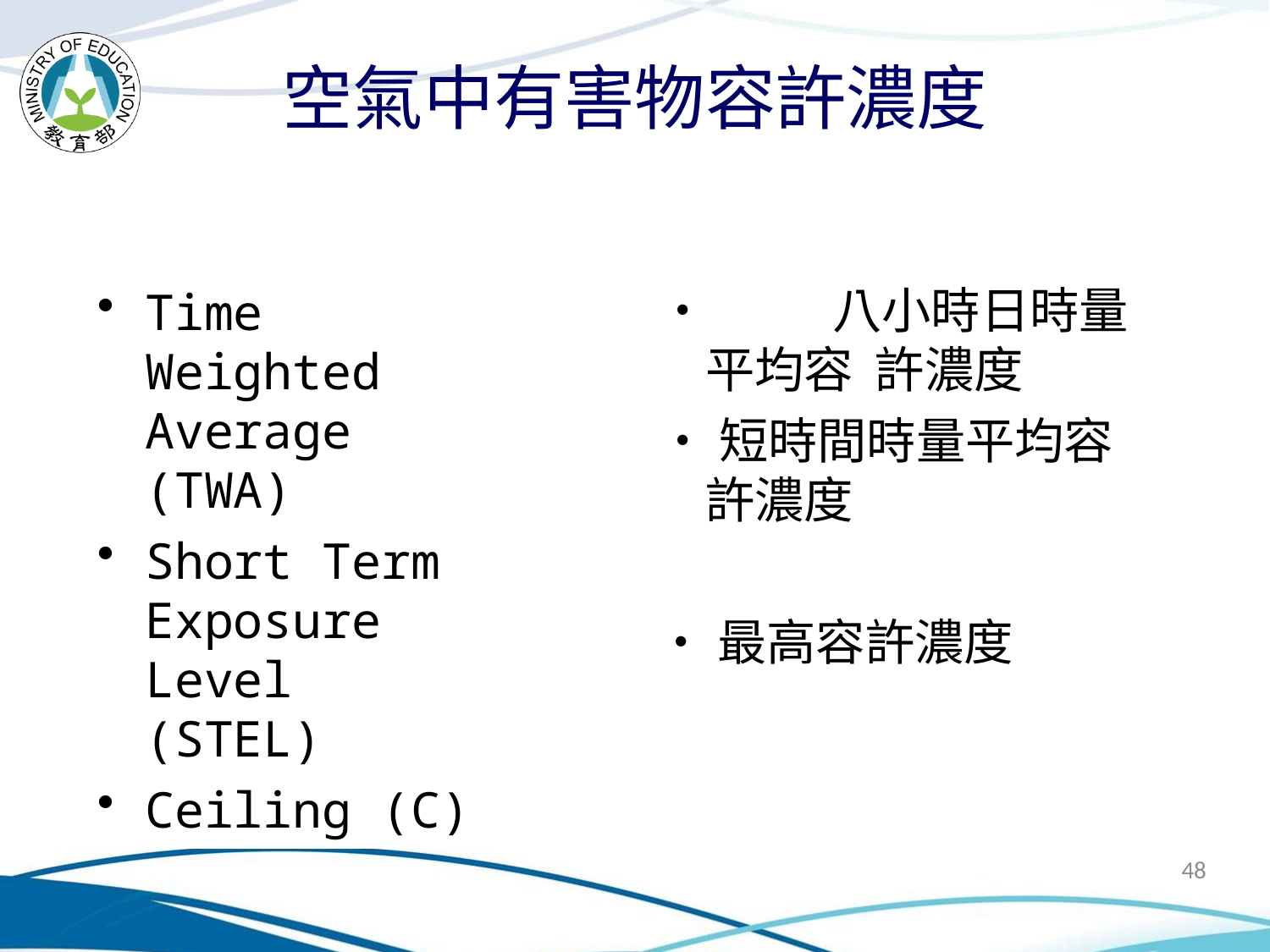

# 空氣中有害物容許濃度
•	八小時日時量平均容  許濃度
•短時間時量平均容許濃度

•最高容許濃度
Time Weighted  Average (TWA)
Short Term  Exposure Level  (STEL)
Ceiling (C)
48